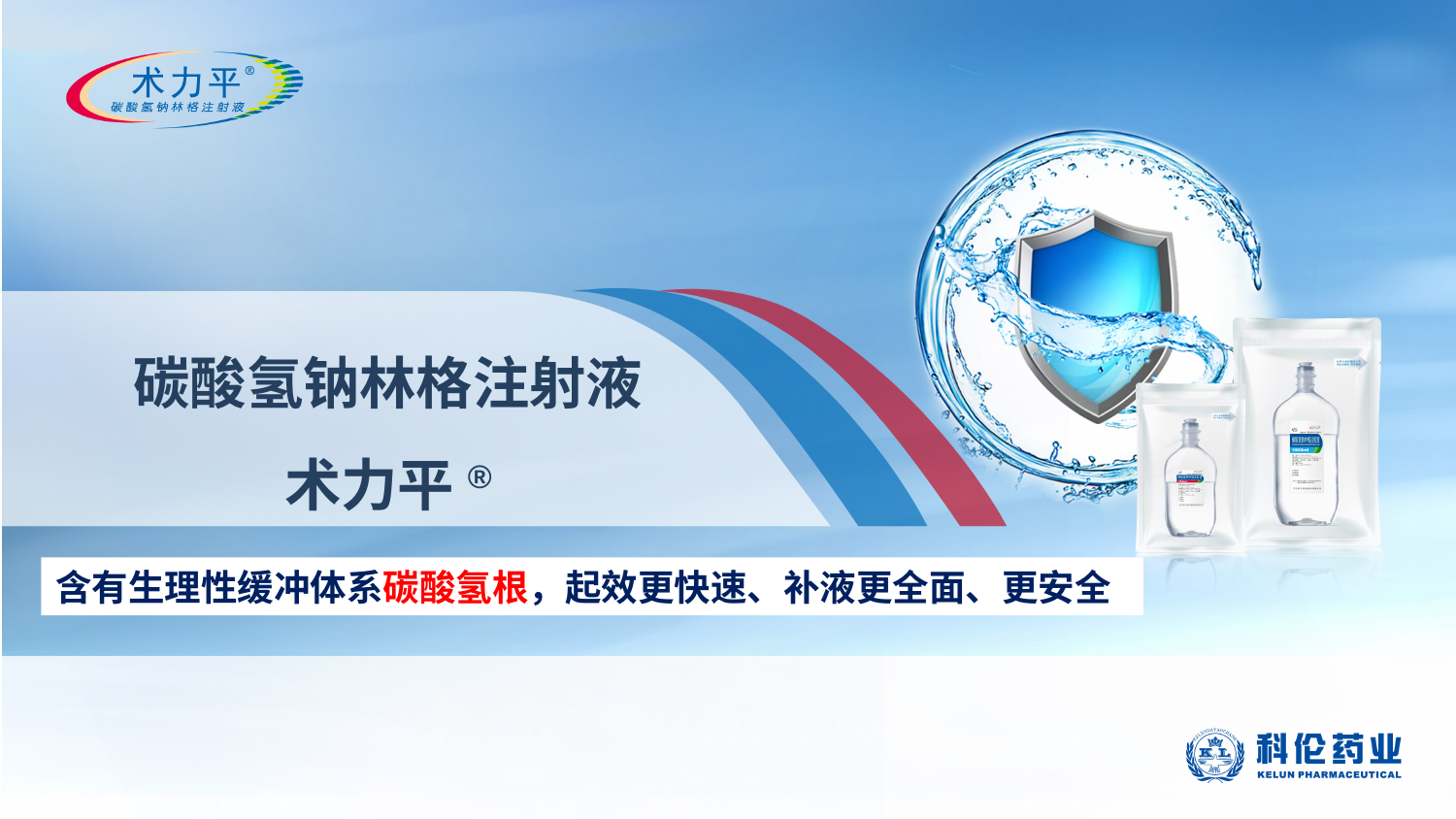

碳酸氢钠林格注射液
术力平®
含有生理性缓冲体系碳酸氢根，起效更快速、补液更全面、更安全